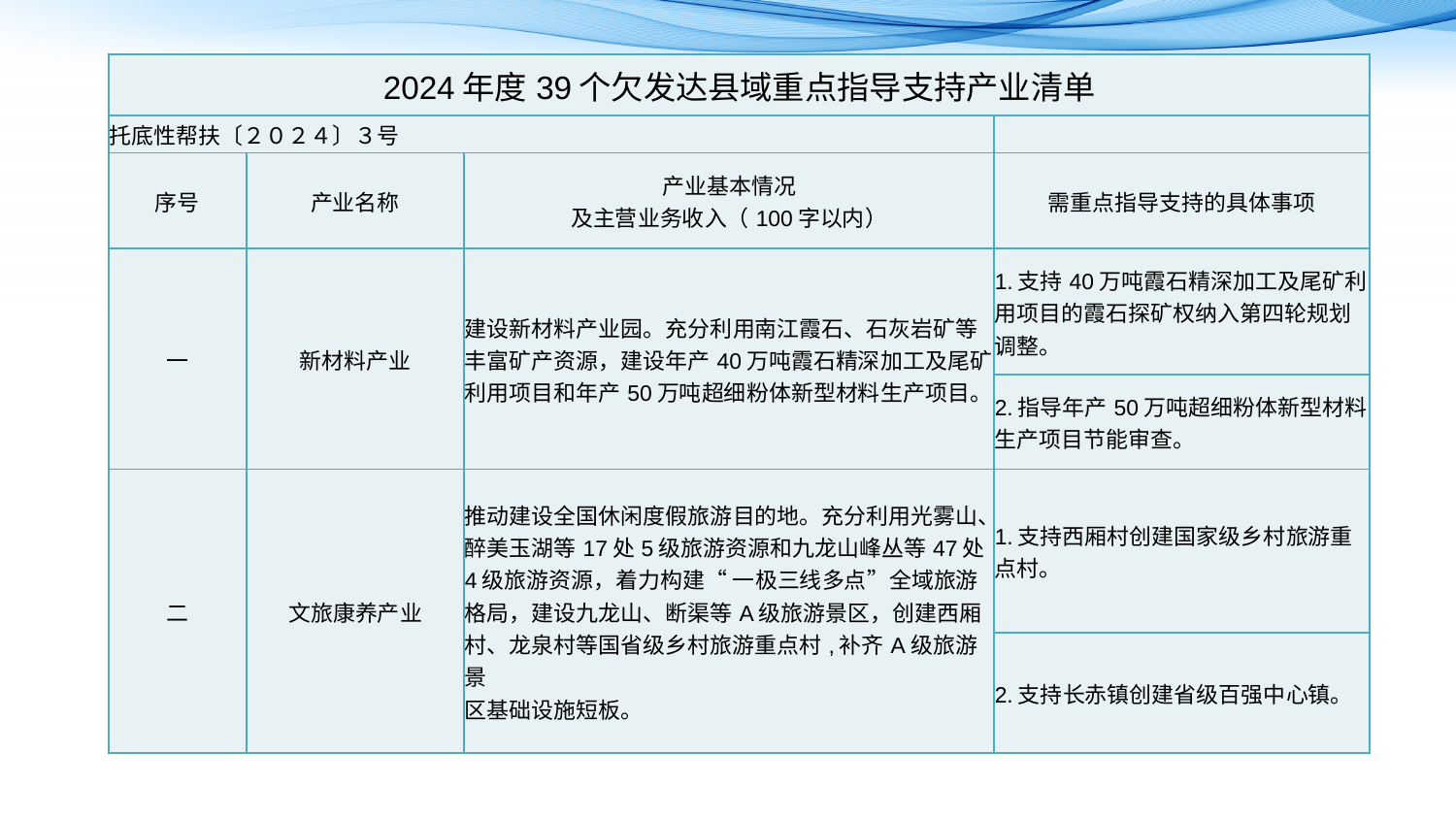

| 2024年度39个欠发达县域重点指导支持产业清单 |  |  |  |
| --- | --- | --- | --- |
| 托底性帮扶〔２０２４〕３号 |  |  |  |
| 序号 | 产业名称 | 产业基本情况 及主营业务收入（100字以内） | 需重点指导支持的具体事项 |
| 一 | 新材料产业 | 建设新材料产业园。充分利用南江霞石、石灰岩矿等丰富矿产资源，建设年产40万吨霞石精深加工及尾矿利用项目和年产50万吨超细粉体新型材料生产项目。 | 1.支持40万吨霞石精深加工及尾矿利用项目的霞石探矿权纳入第四轮规划调整。 |
|  |  |  | 2.指导年产50万吨超细粉体新型材料生产项目节能审查。 |
| 二 | 文旅康养产业 | 推动建设全国休闲度假旅游目的地。充分利用光雾山、醉美玉湖等17处5级旅游资源和九龙山峰丛等47处4级旅游资源，着力构建“ 一极三线多点”全域旅游格局，建设九龙山、断渠等A级旅游景区，创建西厢村、龙泉村等国省级乡村旅游重点村,补齐A级旅游景 区基础设施短板。 | 1.支持西厢村创建国家级乡村旅游重点村。 |
|  |  |  | 2.支持长赤镇创建省级百强中心镇。 |